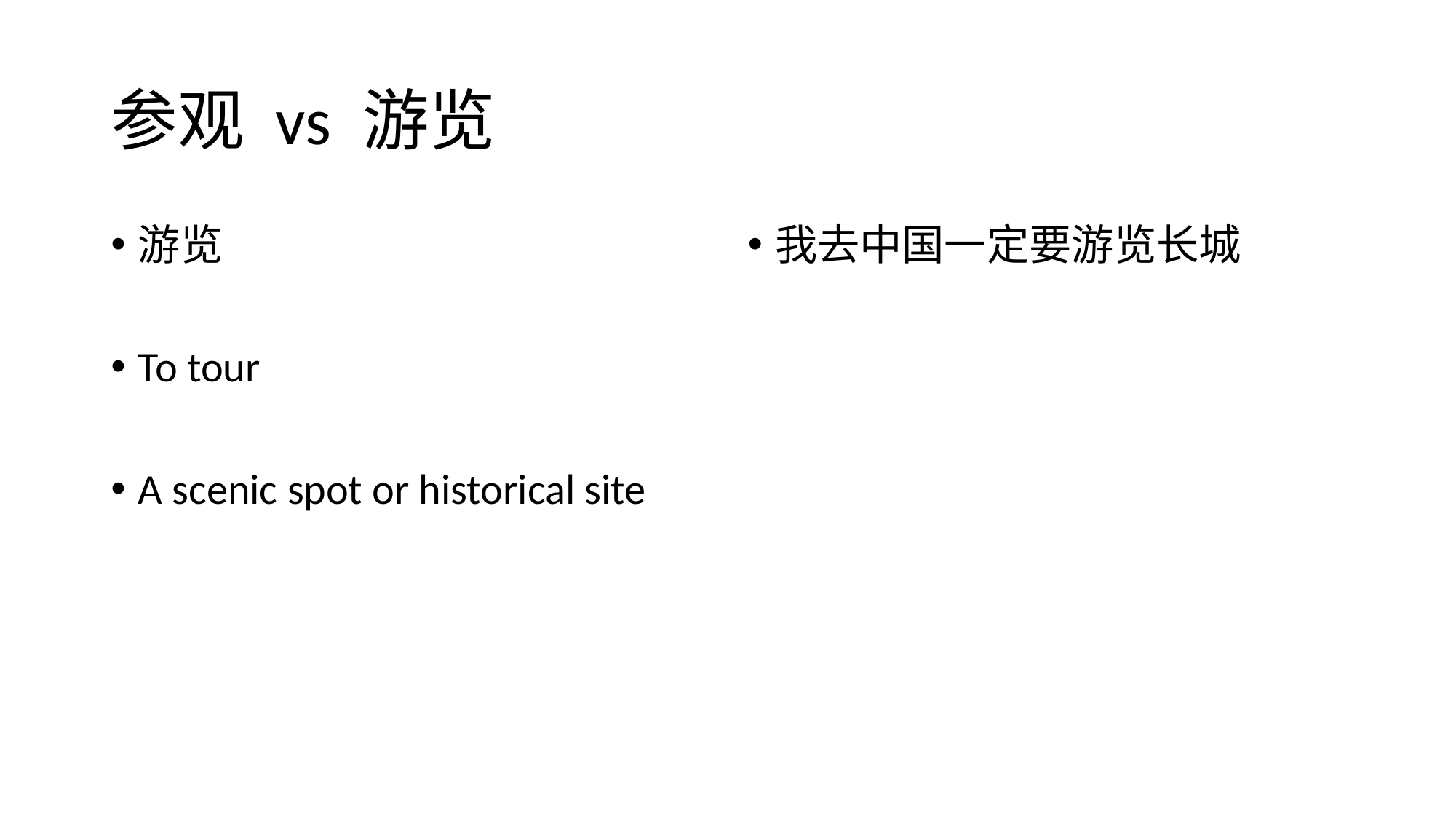

# 参观 vs 游览
游览

To tour

A scenic spot or historical site
我去中国一定要游览长城